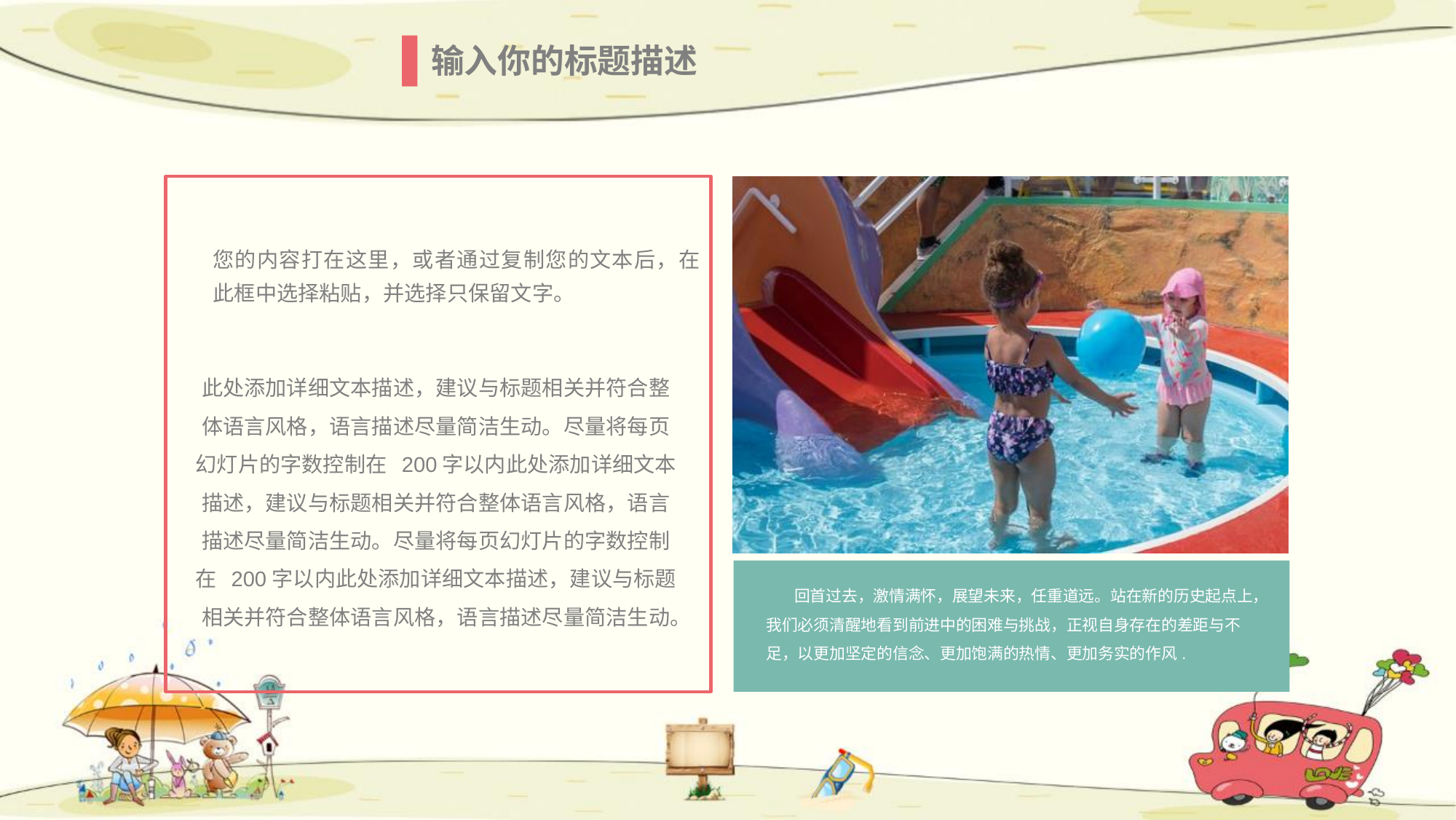

输入你的标题描述

       回首过去，激情满怀，展望未来，任重道远。站在新的历史起点上，我们必须清醒地看到前进中的困难与挑战，正视自身存在的差距与不足，以更加坚定的信念、更加饱满的热情、更加务实的作风.
您的内容打在这里，或者通过复制您的文本后，在此框中选择粘贴，并选择只保留文字。
此处添加详细文本描述，建议与标题相关并符合整体语言风格，语言描述尽量简洁生动。尽量将每页幻灯片的字数控制在  200字以内此处添加详细文本描述，建议与标题相关并符合整体语言风格，语言描述尽量简洁生动。尽量将每页幻灯片的字数控制在  200字以内此处添加详细文本描述，建议与标题相关并符合整体语言风格，语言描述尽量简洁生动。